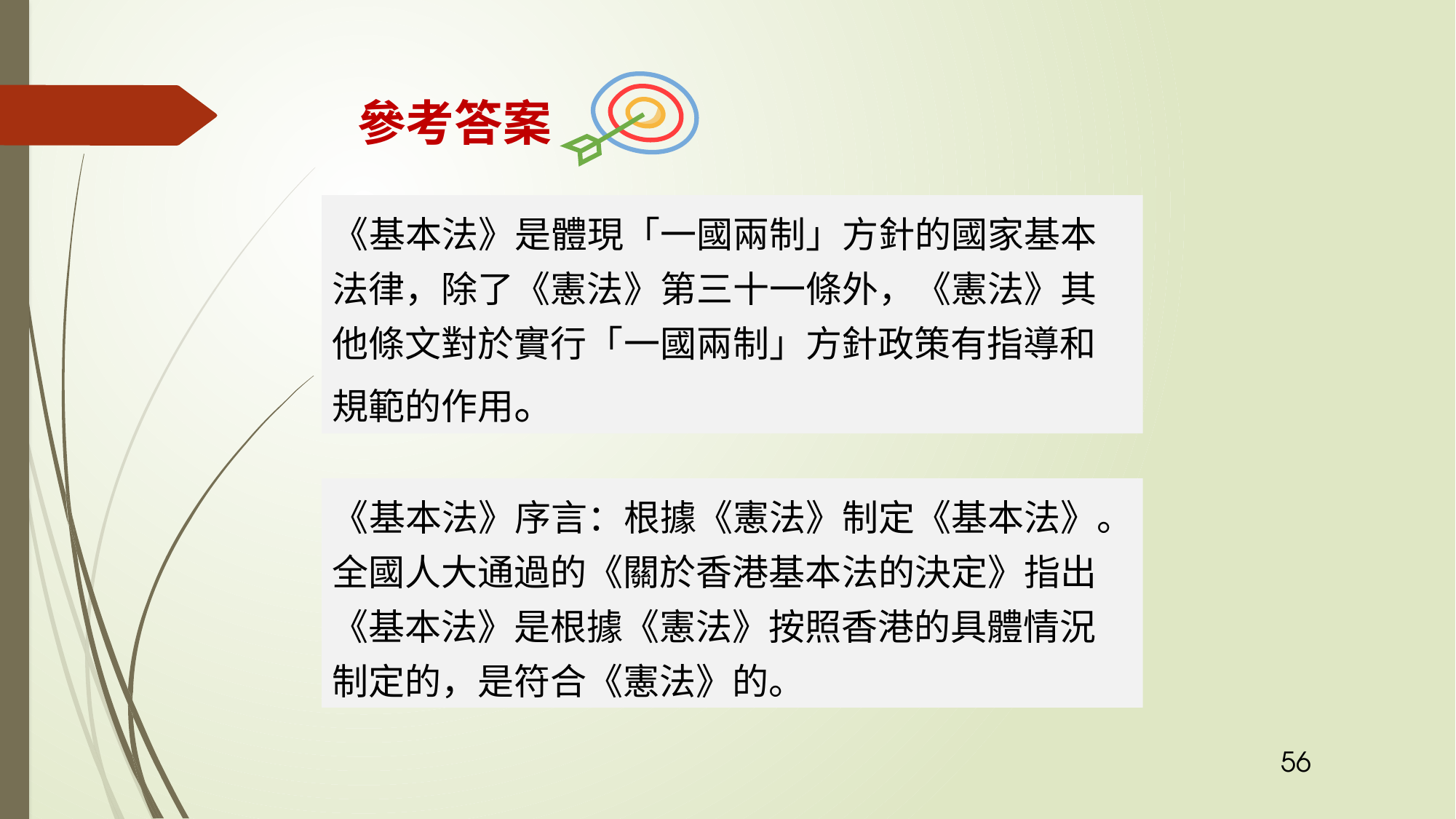

參考答案
《基本法》是體現「一國兩制」方針的國家基本法律，除了《憲法》第三十一條外，《憲法》其他條文對於實行「一國兩制」方針政策有指導和規範的作用。

《基本法》序言：根據《憲法》制定《基本法》。全國人大通過的《關於香港基本法的決定》指出《基本法》是根據《憲法》按照香港的具體情況制定的，是符合《憲法》的。
56